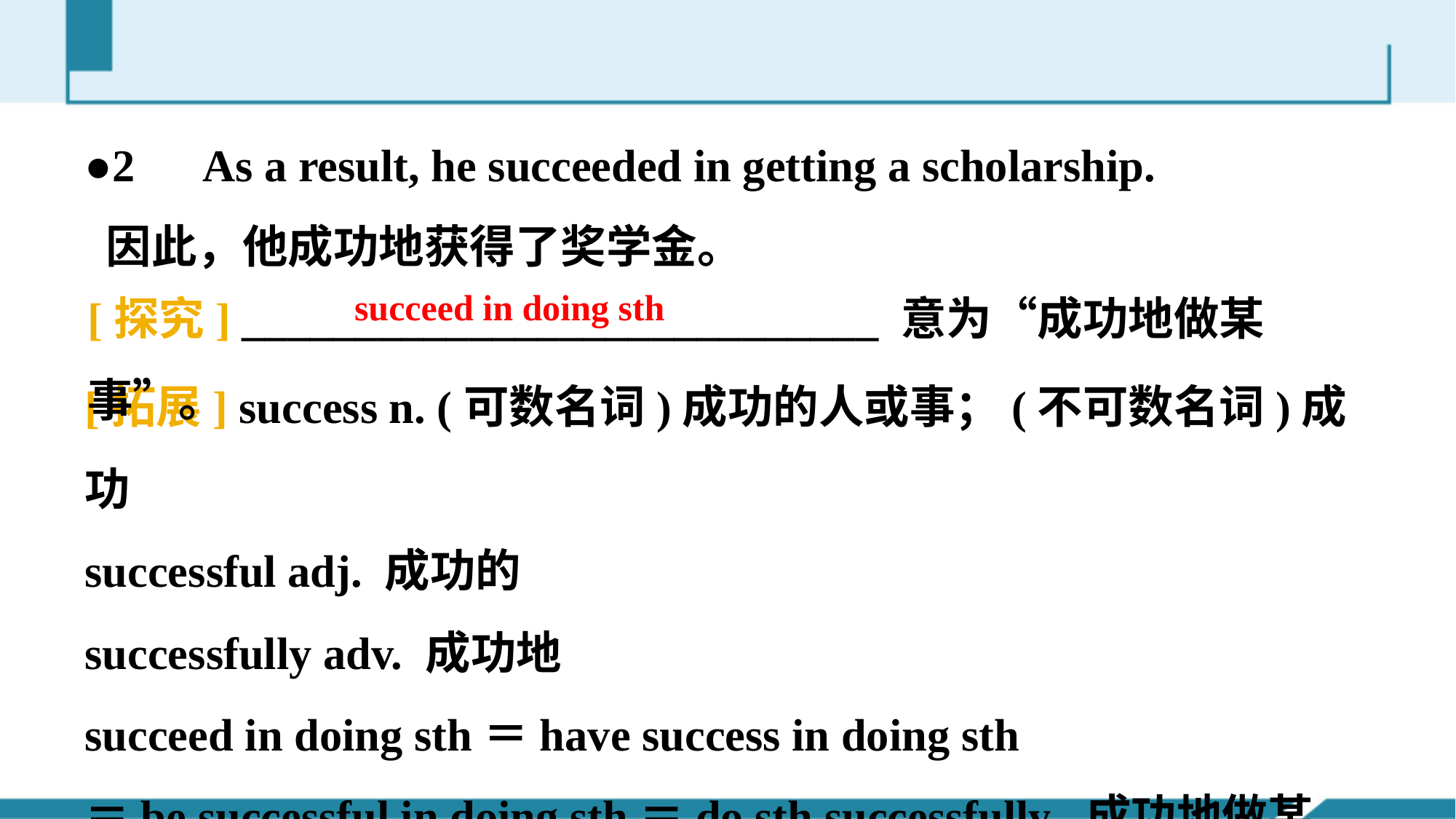

●2　As a result, he succeeded in getting a scholarship.
 因此，他成功地获得了奖学金。
[探究] ____________________________ 意为“成功地做某事”。
succeed in doing sth
[拓展] success n. (可数名词)成功的人或事；(不可数名词)成功
successful adj. 成功的
successfully adv. 成功地
succeed in doing sth＝have success in doing sth
＝be successful in doing sth＝do sth successfully  成功地做某事